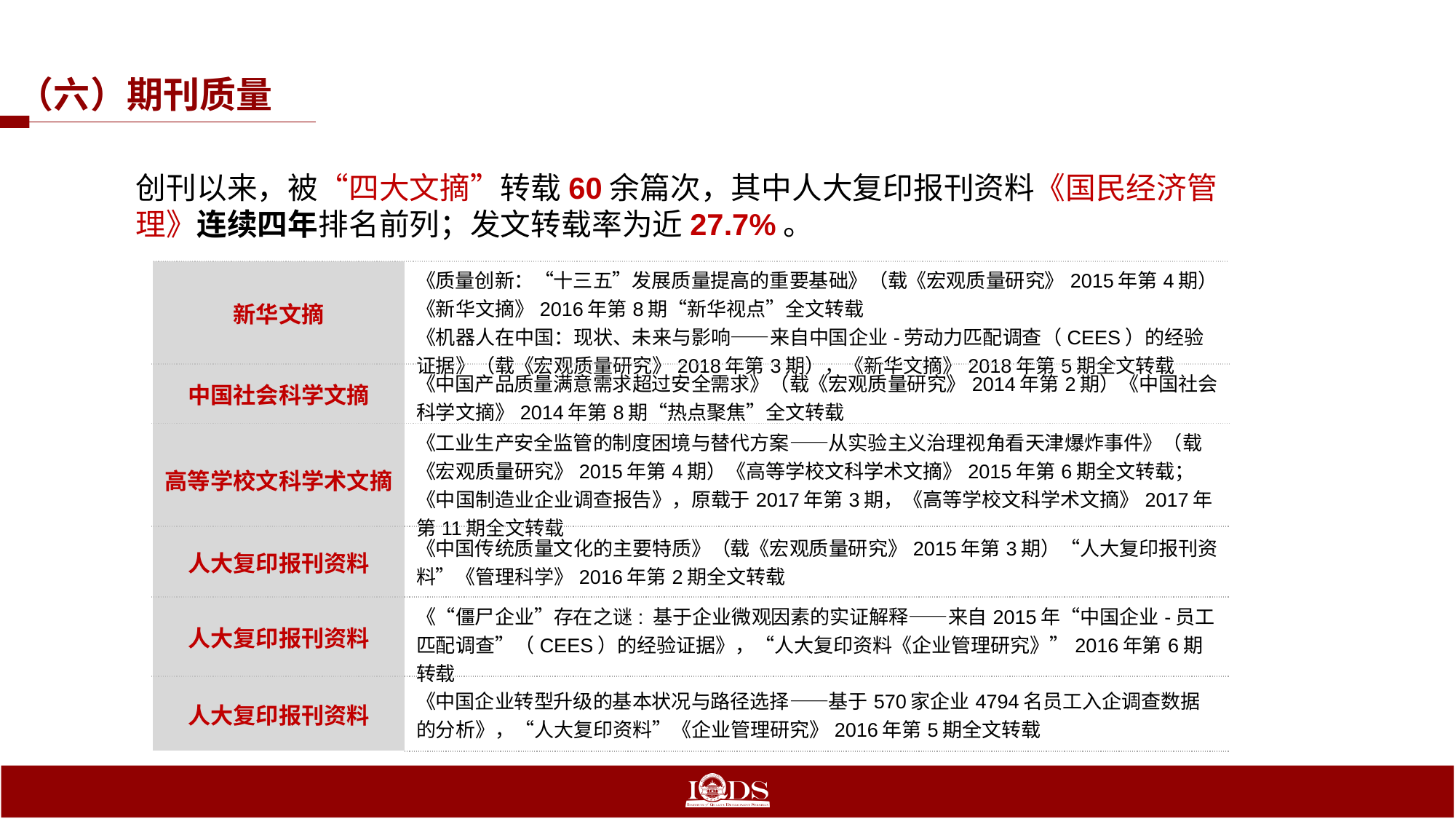

（六）期刊质量

创刊以来，被“四大文摘”转载60余篇次，其中人大复印报刊资料《国民经济管理》连续四年排名前列；发文转载率为近27.7%。
| 新华文摘 | 《质量创新：“十三五”发展质量提高的重要基础》（载《宏观质量研究》2015年第4期）《新华文摘》2016年第8期“新华视点”全文转载 《机器人在中国：现状、未来与影响——来自中国企业-劳动力匹配调查（CEES）的经验证据》（载《宏观质量研究》2018年第3期），《新华文摘》2018年第5期全文转载 |
| --- | --- |
| 中国社会科学文摘 | 《中国产品质量满意需求超过安全需求》（载《宏观质量研究》2014年第2期）《中国社会科学文摘》2014年第8期“热点聚焦”全文转载 |
| 高等学校文科学术文摘 | 《工业生产安全监管的制度困境与替代方案——从实验主义治理视角看天津爆炸事件》（载《宏观质量研究》2015年第4期）《高等学校文科学术文摘》2015年第6期全文转载； 《中国制造业企业调查报告》，原载于2017年第3期，《高等学校文科学术文摘》2017年第11期全文转载 |
| 人大复印报刊资料 | 《中国传统质量文化的主要特质》（载《宏观质量研究》2015年第3期）“人大复印报刊资料”《管理科学》2016年第2期全文转载 |
| 人大复印报刊资料 | 《“僵尸企业”存在之谜: 基于企业微观因素的实证解释——来自2015年“中国企业-员工匹配调查”（CEES）的经验证据》，“人大复印资料《企业管理研究》”2016年第6期转载 |
| 人大复印报刊资料 | 《中国企业转型升级的基本状况与路径选择——基于570家企业4794名员工入企调查数据的分析》，“人大复印资料”《企业管理研究》2016年第5期全文转载 |